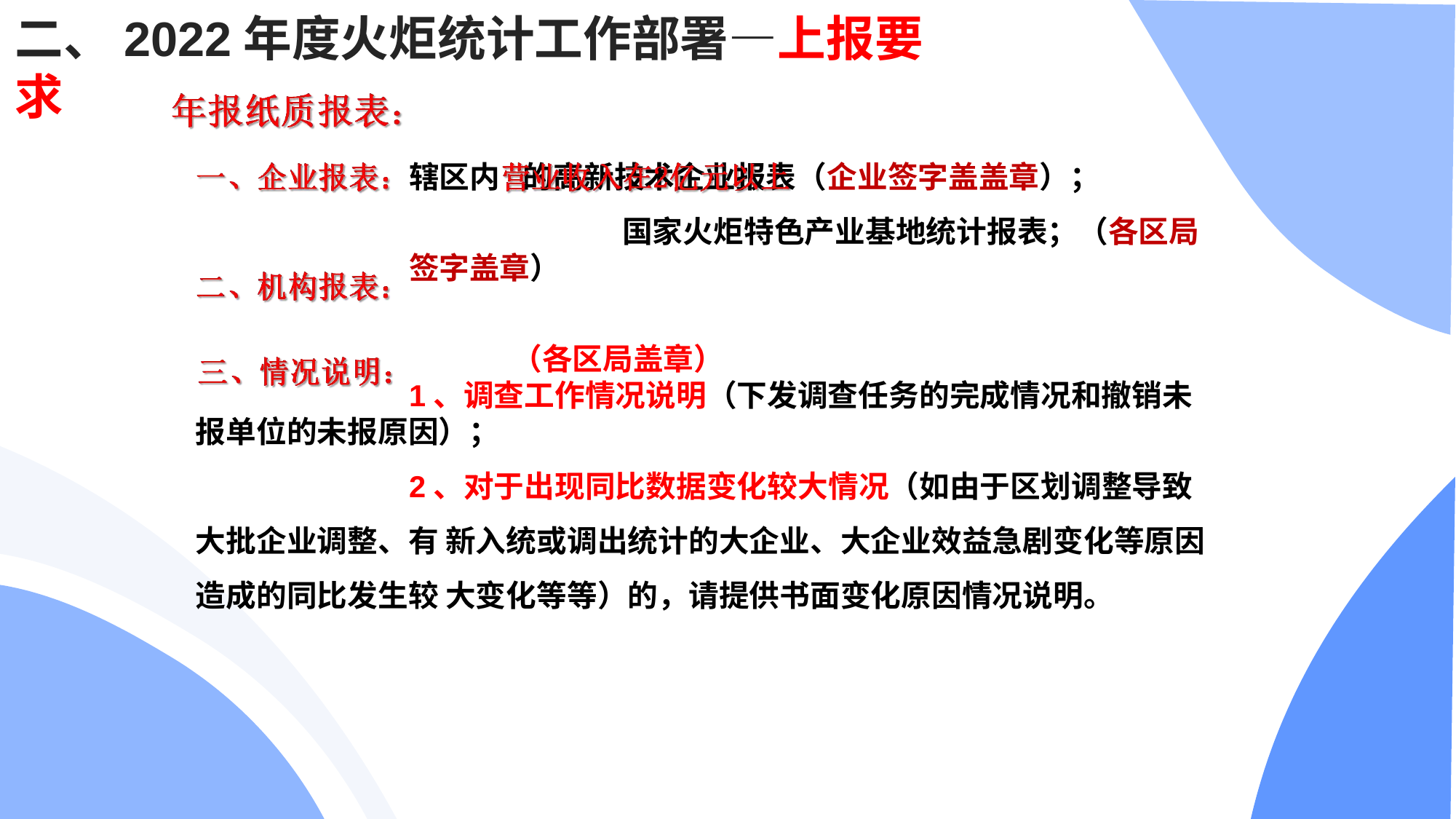

# 二、2022年度火炬统计工作部署—上报要求

辖区内	的高新技术企业报表（企业签字盖盖章）；
国家火炬特色产业基地统计报表；（各区局签字盖章）

              （各区局盖章）
1、调查工作情况说明（下发调查任务的完成情况和撤销未报单位的未报原因）；
2、对于出现同比数据变化较大情况（如由于区划调整导致大批企业调整、有 新入统或调出统计的大企业、大企业效益急剧变化等原因造成的同比发生较 大变化等等）的，请提供书面变化原因情况说明。